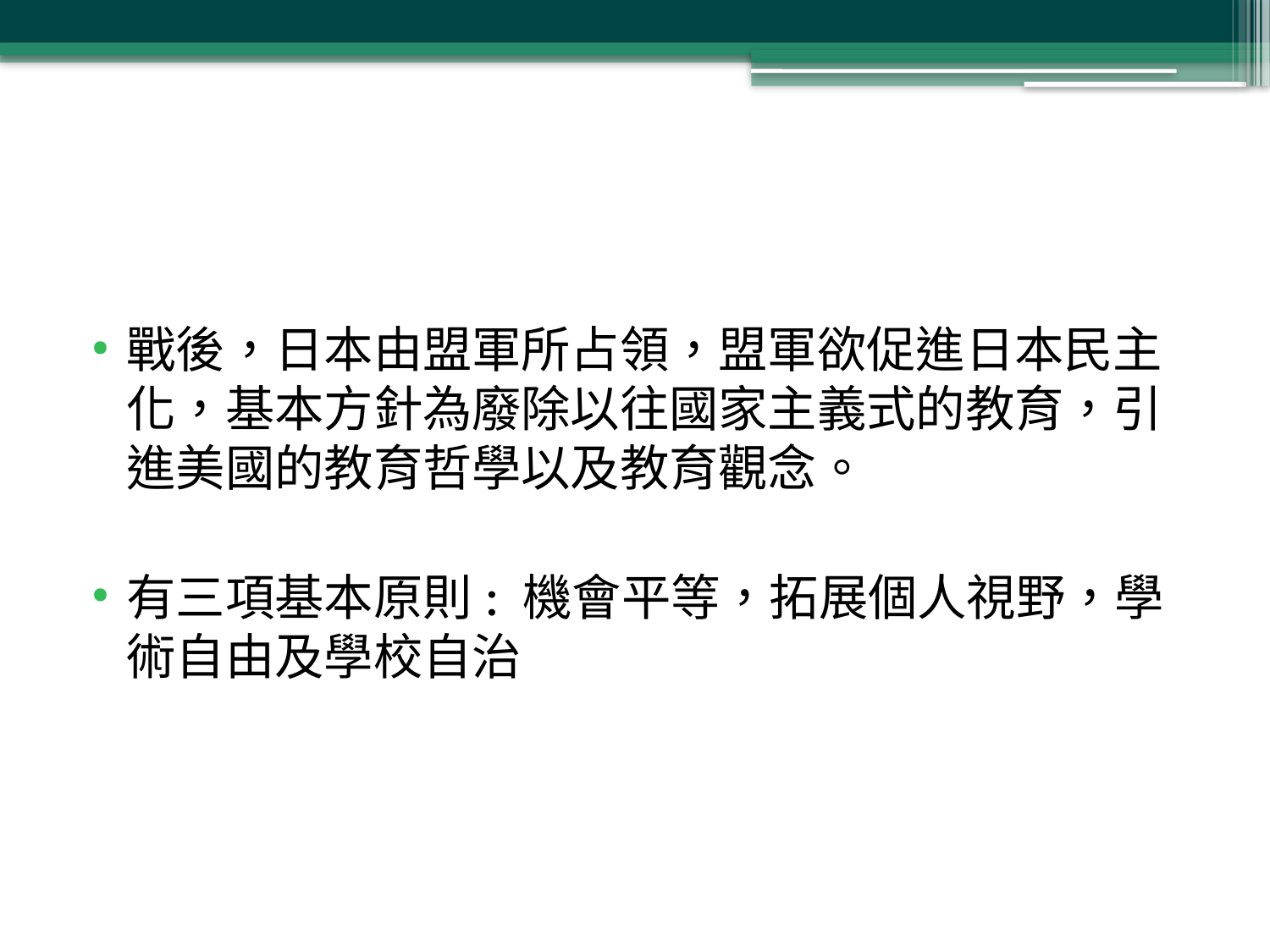

#
戰後，日本由盟軍所占領，盟軍欲促進日本民主化，基本方針為廢除以往國家主義式的教育，引進美國的教育哲學以及教育觀念。

有三項基本原則: 機會平等，拓展個人視野，學術自由及學校自治